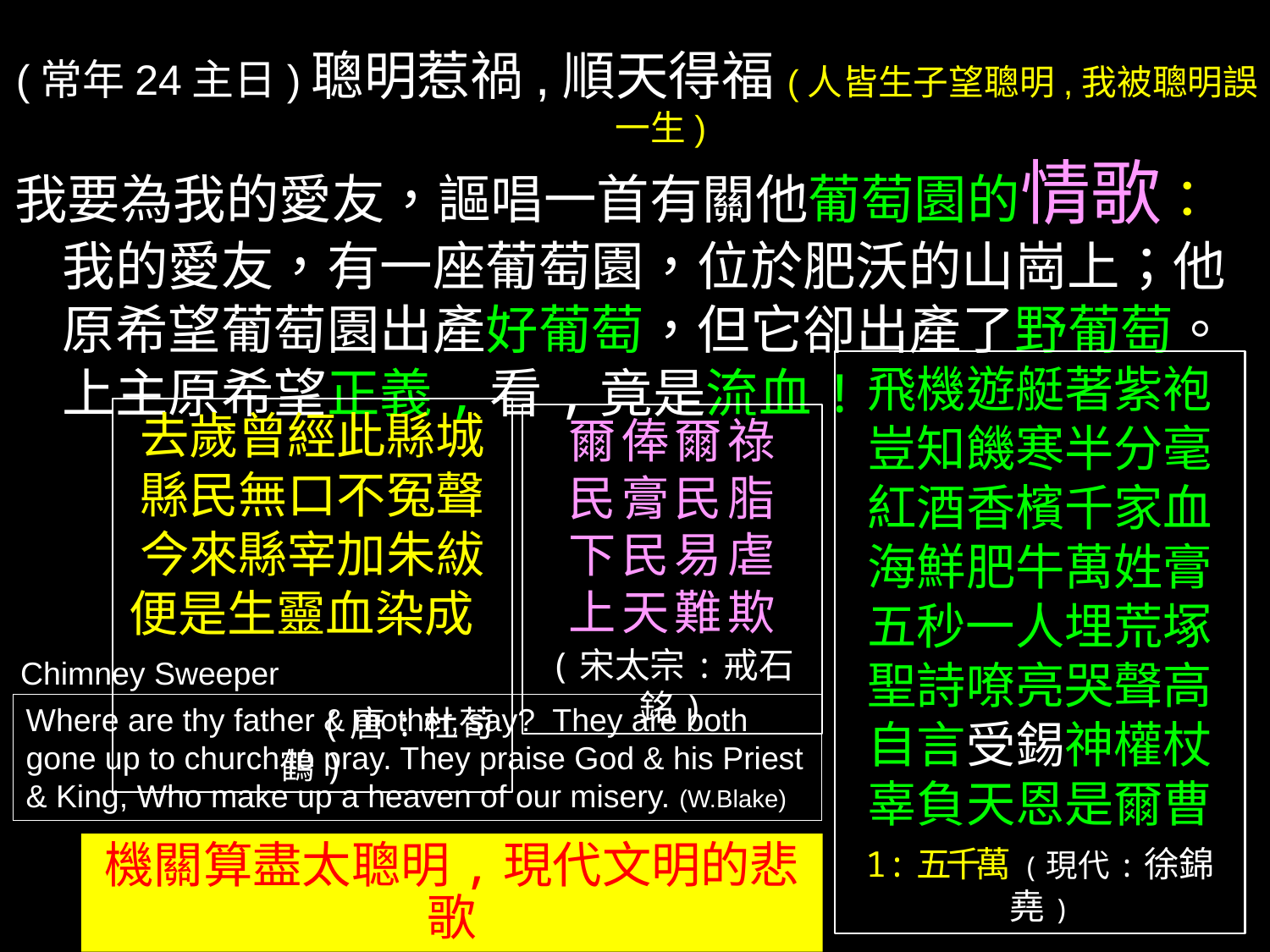

(常年24主日)聰明惹禍,順天得福(人皆生子望聰明,我被聰明誤一生)
我要為我的愛友，謳唱一首有關他葡萄園的情歌：我的愛友，有一座葡萄園，位於肥沃的山崗上；他原希望葡萄園出產好葡萄，但它卻出產了野葡萄。上主原希望正義,看,竟是流血!

飛機遊艇著紫袍
豈知饑寒半分毫
紅酒香檳千家血海鮮肥牛萬姓膏
五秒一人埋荒塚聖詩嘹亮哭聲高
自言受錫神權杖辜負天恩是爾曹
1:五千萬 (現代:徐錦堯)
去歲曾經此縣城 縣民無口不冤聲
今來縣宰加朱紱 便是生靈血染成
         (唐:杜荀鶴)
爾俸爾祿
民膏民脂
下民易虐
上天難欺
(宋太宗:戒石銘)
Chimney Sweeper
Where are thy father & mother, say?  They are both gone up to church to pray. They praise God & his Priest & King, Who make up a heaven of our misery. (W.Blake)
機關算盡太聰明,現代文明的悲歌